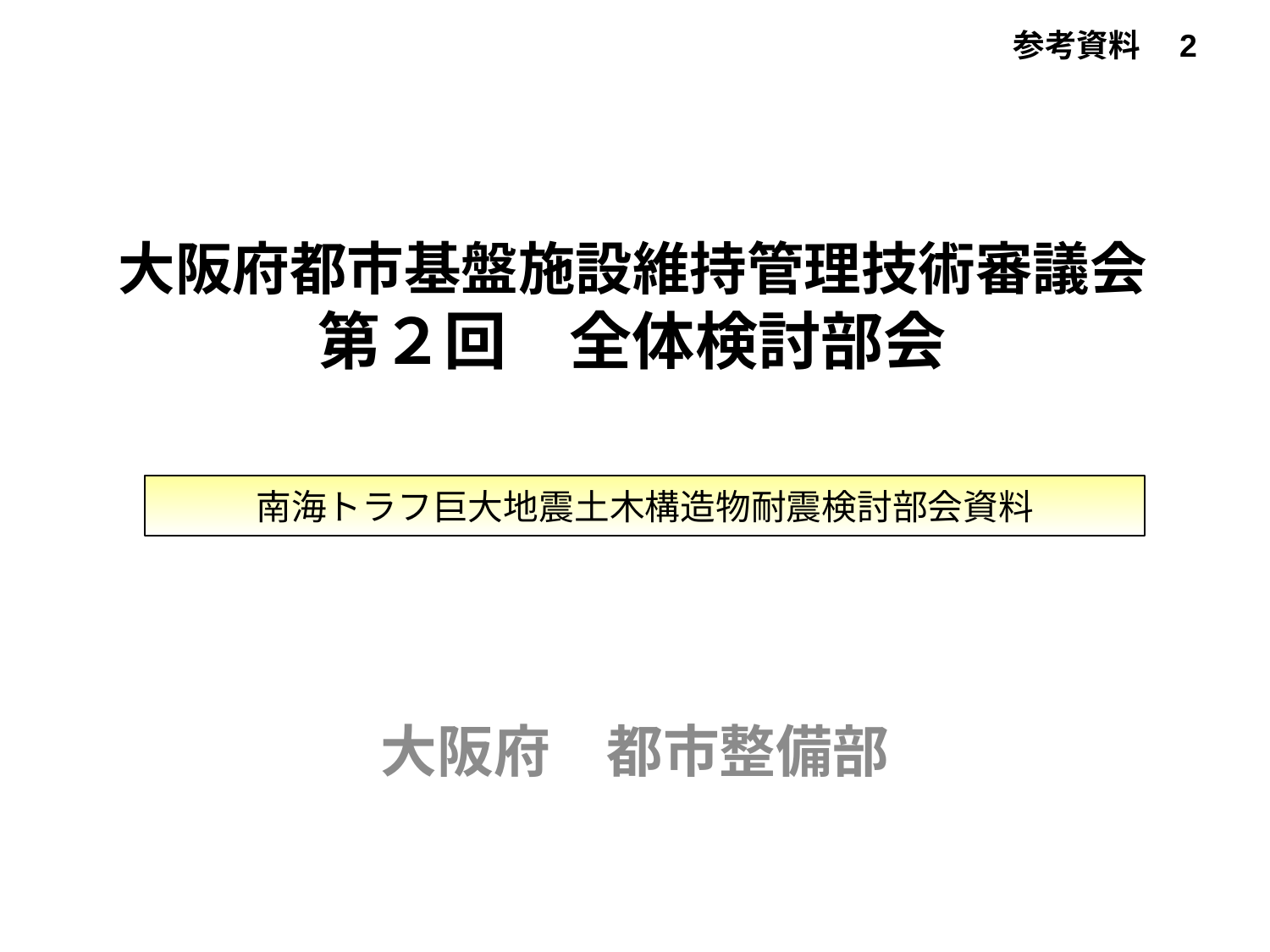

参考資料　2
# 大阪府都市基盤施設維持管理技術審議会 第２回　全体検討部会
南海トラフ巨大地震土木構造物耐震検討部会資料
大阪府　都市整備部